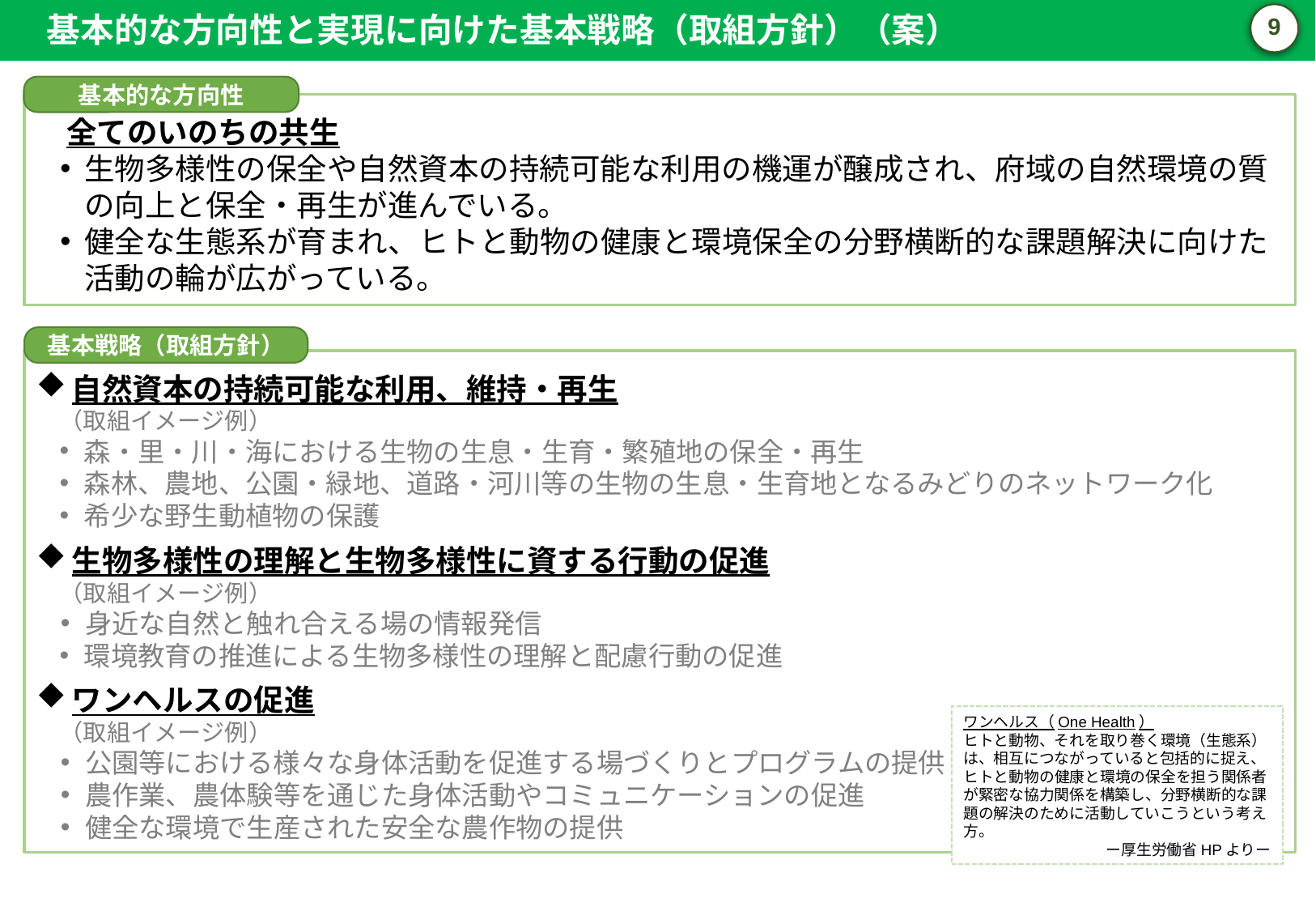

基本的な方向性と実現に向けた基本戦略（取組方針）（案）
9
基本的な方向性
　全てのいのちの共生
生物多様性の保全や自然資本の持続可能な利用の機運が醸成され、府域の自然環境の質の向上と保全・再生が進んでいる。
健全な生態系が育まれ、ヒトと動物の健康と環境保全の分野横断的な課題解決に向けた活動の輪が広がっている。
基本戦略（取組方針）
自然資本の持続可能な利用、維持・再生
（取組イメージ例）
森・里・川・海における生物の生息・生育・繁殖地の保全・再生
森林、農地、公園・緑地、道路・河川等の生物の生息・生育地となるみどりのネットワーク化
希少な野生動植物の保護
生物多様性の理解と生物多様性に資する行動の促進
（取組イメージ例）
身近な自然と触れ合える場の情報発信
環境教育の推進による生物多様性の理解と配慮行動の促進
ワンヘルスの促進
（取組イメージ例）
公園等における様々な身体活動を促進する場づくりとプログラムの提供
農作業、農体験等を通じた身体活動やコミュニケーションの促進
健全な環境で生産された安全な農作物の提供
ワンヘルス（One Health）
ヒトと動物、それを取り巻く環境（生態系）は、相互につながっていると包括的に捉え、ヒトと動物の健康と環境の保全を担う関係者が緊密な協力関係を構築し、分野横断的な課題の解決のために活動していこうという考え方。
ー厚生労働省HPよりー